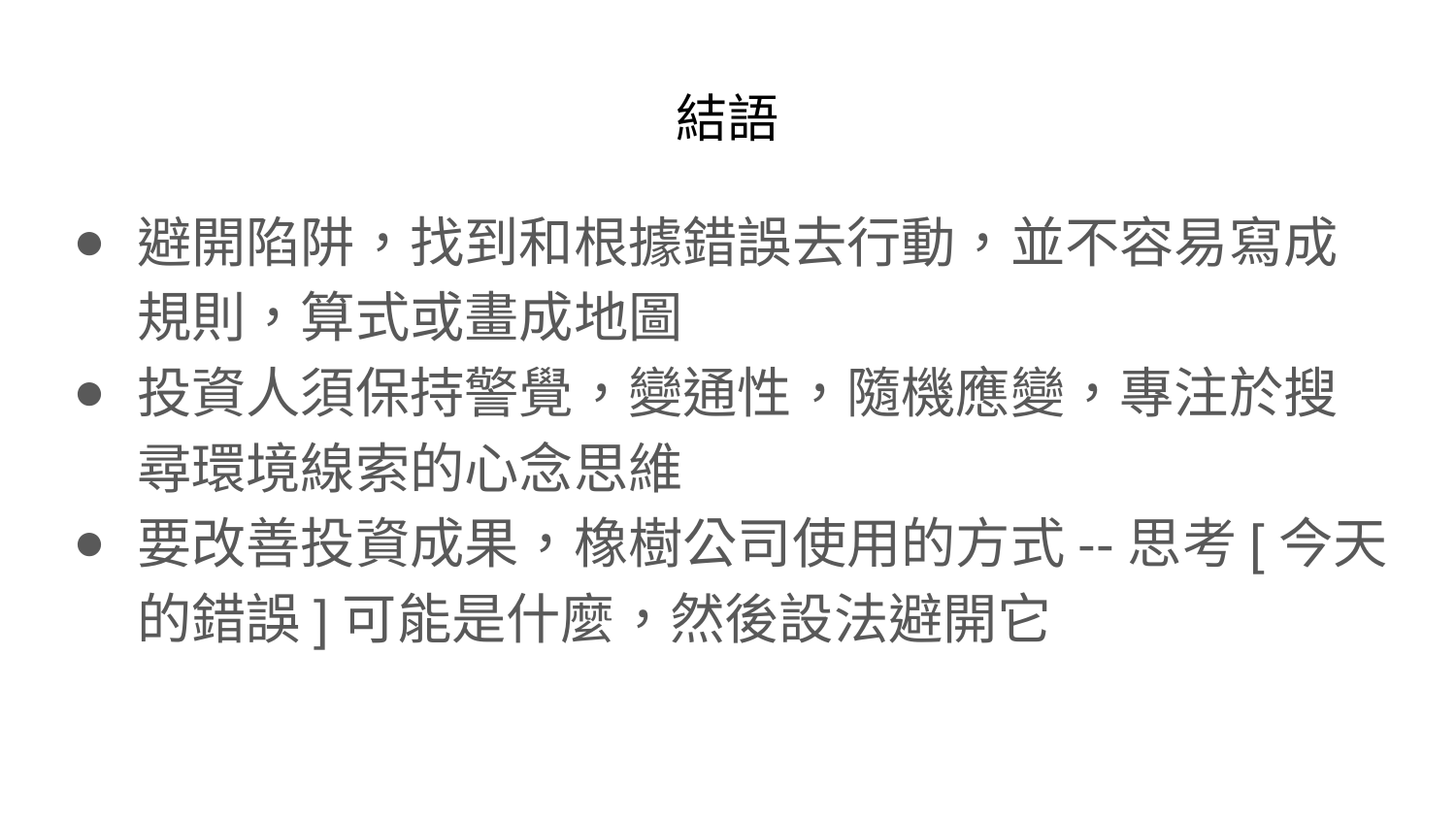

# 結語
避開陷阱，找到和根據錯誤去行動，並不容易寫成規則，算式或畫成地圖
投資人須保持警覺，變通性，隨機應變，專注於搜尋環境線索的心念思維
要改善投資成果，橡樹公司使用的方式--思考[今天的錯誤]可能是什麼，然後設法避開它